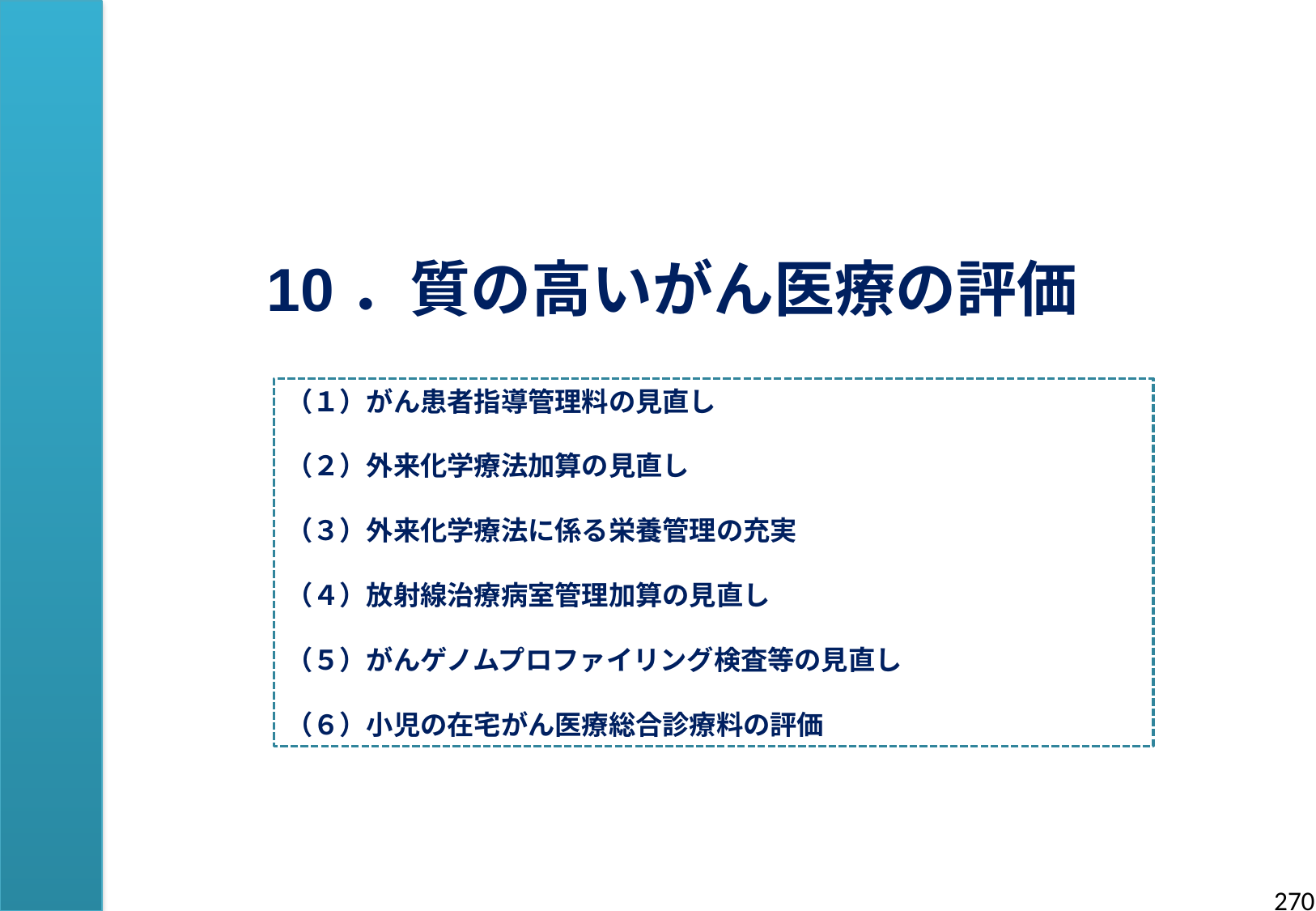

10．質の高いがん医療の評価
（１）がん患者指導管理料の見直し

（２）外来化学療法加算の見直し

（３）外来化学療法に係る栄養管理の充実

（４）放射線治療病室管理加算の見直し

（５）がんゲノムプロファイリング検査等の見直し

（６）小児の在宅がん医療総合診療料の評価
270